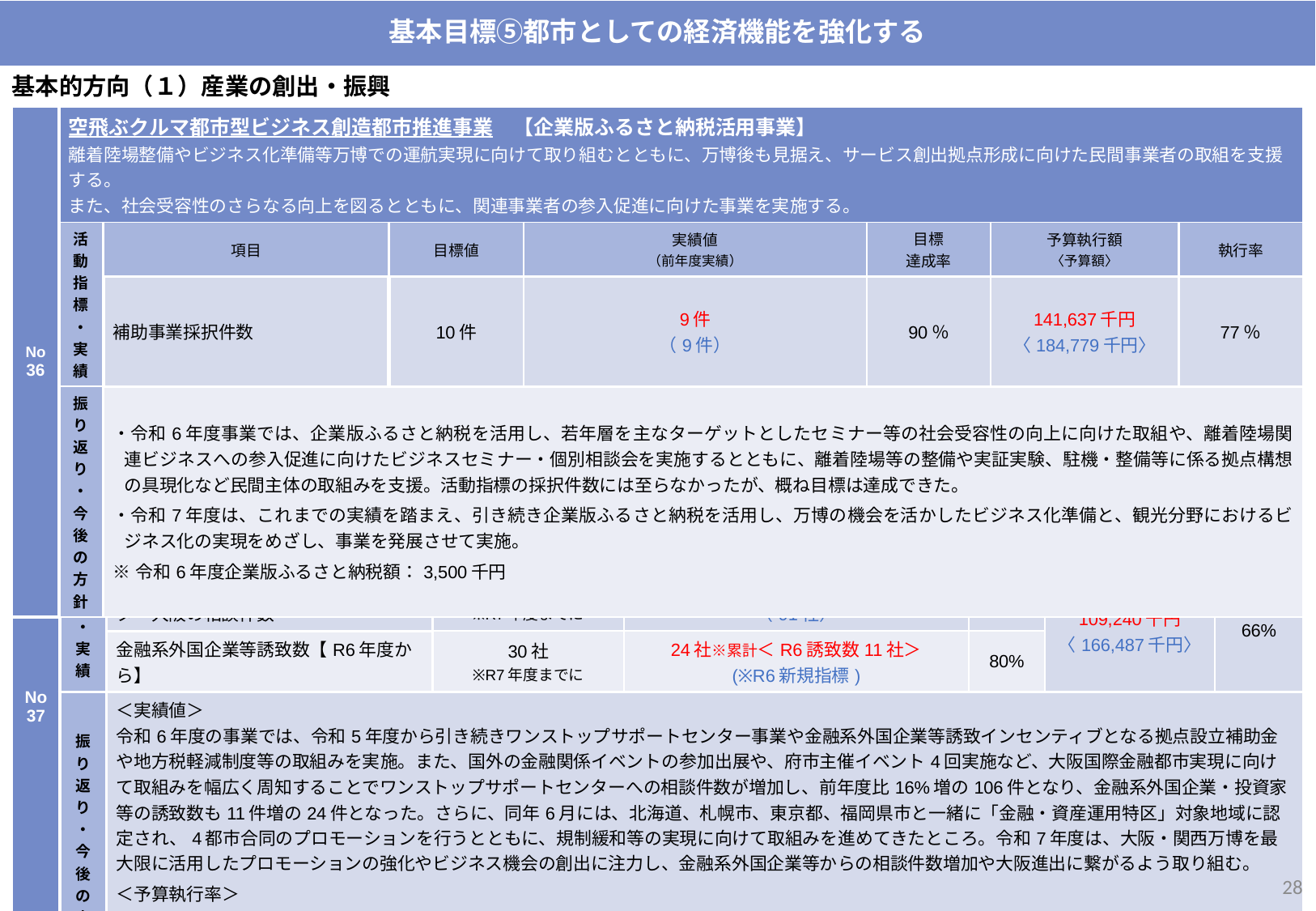

基本目標⑤都市としての経済機能を強化する
基本的方向（１）産業の創出・振興
| No 36 | 空飛ぶクルマ都市型ビジネス創造都市推進事業　【企業版ふるさと納税活用事業】 離着陸場整備やビジネス化準備等万博での運航実現に向けて取り組むとともに、万博後も見据え、サービス創出拠点形成に向けた民間事業者の取組を支援する。 また、社会受容性のさらなる向上を図るとともに、関連事業者の参入促進に向けた事業を実施する。 |  |  |  |  |  |  |
| --- | --- | --- | --- | --- | --- | --- | --- |
|  | 活動指標・実績 | 項目 | 目標値 | 実績値 （前年度実績） | 目標 達成率 | 予算執行額 〈予算額〉 | 執行率 |
|  |  | 補助事業採択件数 | 10件 | 9件 （9件） | 90％ | 141,637千円 〈184,779千円〉 | 77％ |
|  | 振り返り・ 今後の方針 | ・令和6年度事業では、企業版ふるさと納税を活用し、若年層を主なターゲットとしたセミナー等の社会受容性の向上に向けた取組や、離着陸場関連ビジネスへの参入促進に向けたビジネスセミナー・個別相談会を実施するとともに、離着陸場等の整備や実証実験、駐機・整備等に係る拠点構想の具現化など民間主体の取組みを支援。活動指標の採択件数には至らなかったが、概ね目標は達成できた。 ・令和7年度は、これまでの実績を踏まえ、引き続き企業版ふるさと納税を活用し、万博の機会を活かしたビジネス化準備と、観光分野におけるビジネス化の実現をめざし、事業を発展させて実施。 ※令和6年度企業版ふるさと納税額：3,500千円 |  |  |  |  |  |
| No 37 | 国際金融都市推進事業 大阪の強みやポテンシャルを活かし、東京とは異なる個性・機能を持った国際金融都市を実現するため、ビジネス・生活環境の整備や、国内外の金融人材の誘致・育成等に向けた取組を推進する。 |  |  |  |  |  |  |
| --- | --- | --- | --- | --- | --- | --- | --- |
|  | 活動指標・ 実績 | 項目 | 目標値 | 実績値 （前年度実績） | 目標 達成率 | 予算執行額 〈予算額〉 | 執行率 |
|  |  | 国際金融ワンストップサポートセンター大阪の相談件数 | 100社/年平均 ※R7年度までに | 106社 （91社） | 106% | 109,240千円 〈166,487千円〉 | 66% |
|  |  | 金融系外国企業等誘致数【R6年度から】 | 30社 ※R7年度までに | 24社※累計＜R6誘致数11社＞ (※R6新規指標) | 80% |  |  |
|  | 振り返り・今後の方針 | ＜実績値＞ 令和6年度の事業では、令和5年度から引き続きワンストップサポートセンター事業や金融系外国企業等誘致インセンティブとなる拠点設立補助金や地方税軽減制度等の取組みを実施。また、国外の金融関係イベントの参加出展や、府市主催イベント4回実施など、大阪国際金融都市実現に向けて取組みを幅広く周知することでワンストップサポートセンターへの相談件数が増加し、前年度比16%増の106件となり、金融系外国企業・投資家等の誘致数も11件増の24件となった。さらに、同年6月には、北海道、札幌市、東京都、福岡県市と一緒に「金融・資産運用特区」対象地域に認定され、4都市合同のプロモーションを行うとともに、規制緩和等の実現に向けて取組みを進めてきたところ。令和7年度は、大阪・関西万博を最大限に活用したプロモーションの強化やビジネス機会の創出に注力し、金融系外国企業等からの相談件数増加や大阪進出に繋がるよう取り組む。 ＜予算執行率＞ 令和6年度予算執行率が70％を下回った要因としては、金融系外国企業等拠点設立補助金の執行額が少なかったことである。（R6年度予算51,008千円に対して執行額12,177千円〉拠点設立補助金を申請した各企業への交付額が予算要求積算時と比較して少額であった。令和7年度については、補助金も活用し、30社誘致に向けてさらなる金融系外国企業等の進出促進に取り組む。 |  |  |  |  |  |
28